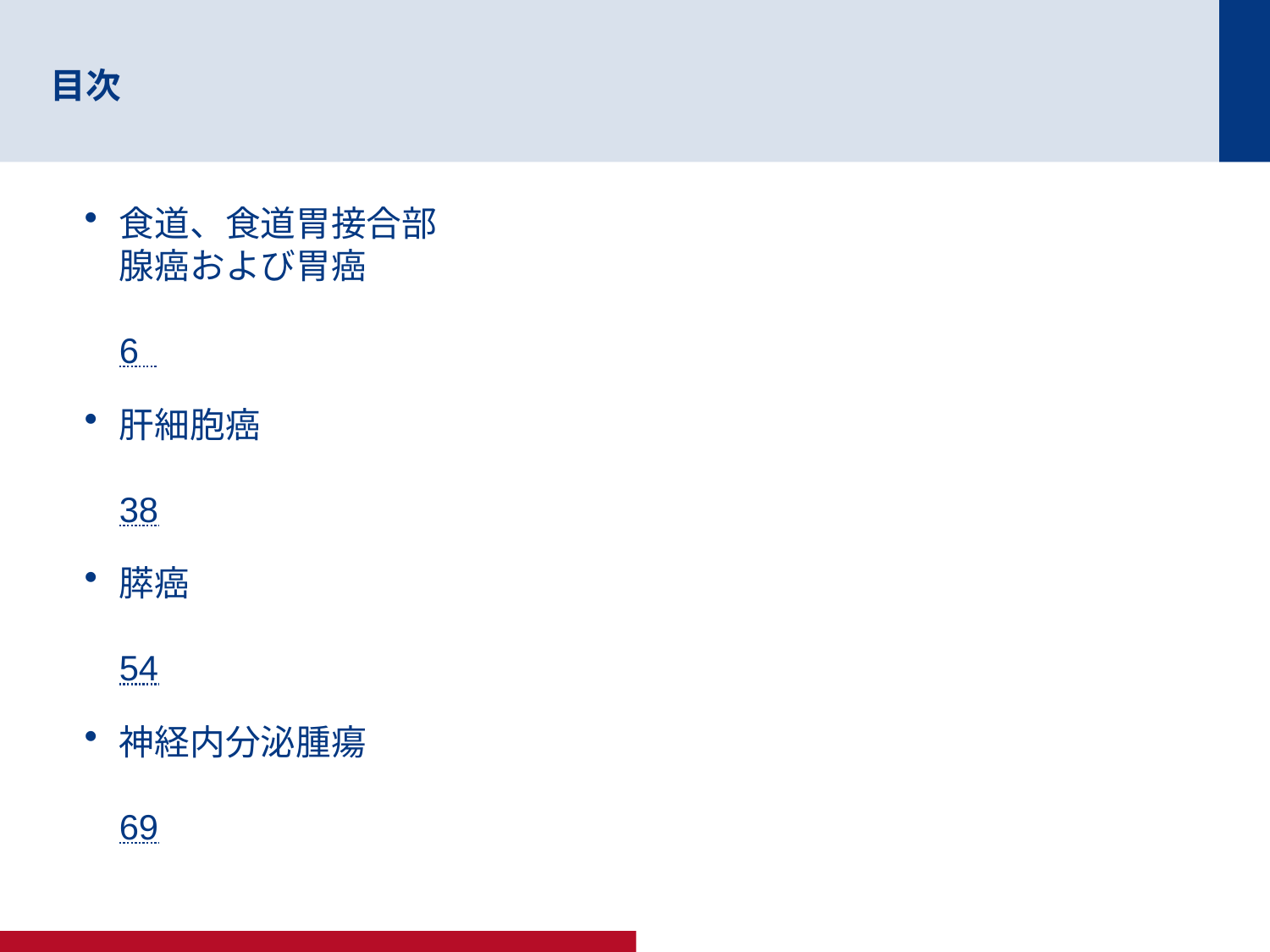

# 目次

食道、食道胃接合部
腺癌および胃癌	6
肝細胞癌	38
膵癌	54
神経内分泌腫瘍	69